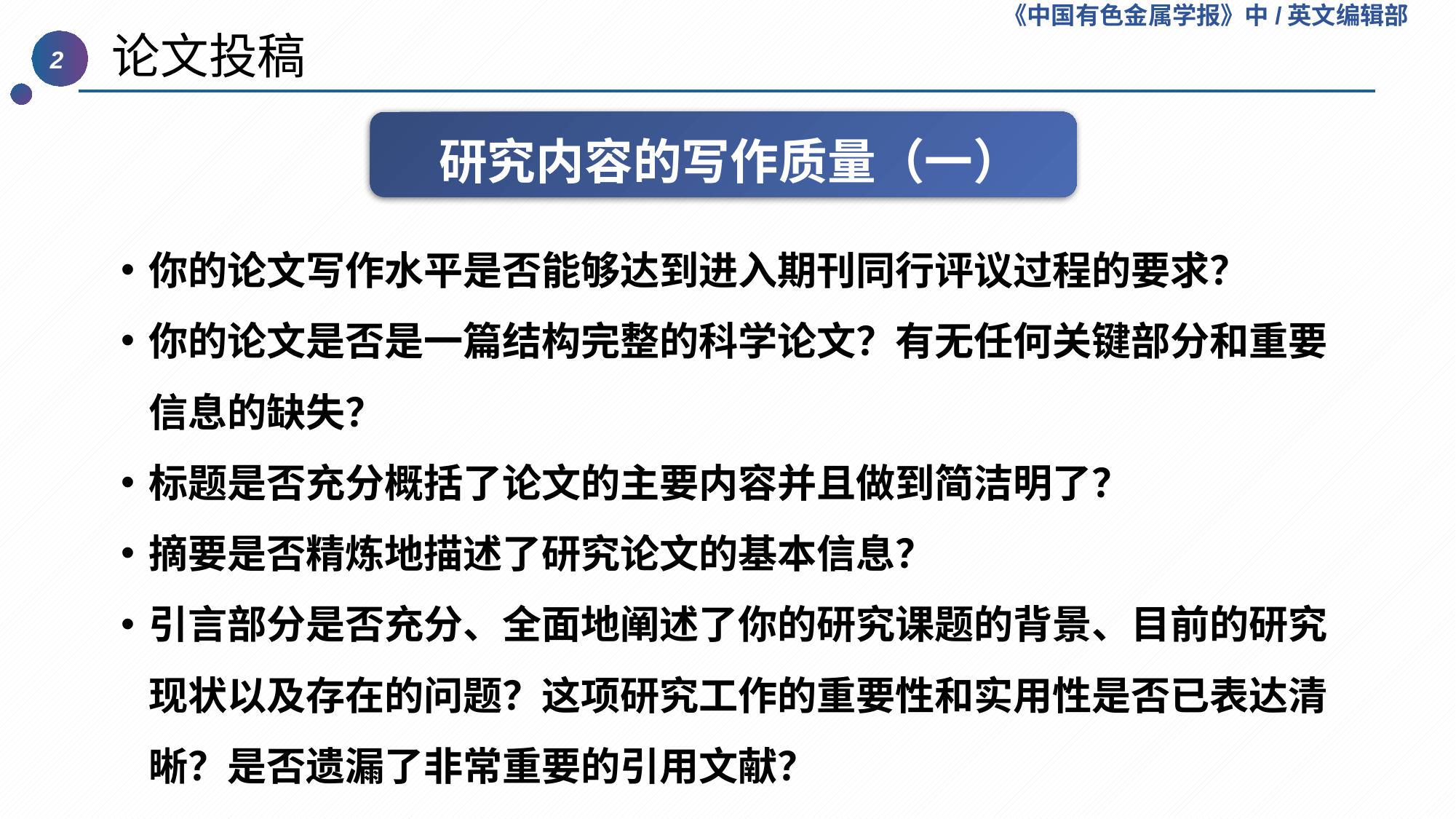

《中国有色金属学报》中/英文编辑部

      论文投稿

2

研究内容的写作质量（一）
你的论文写作水平是否能够达到进入期刊同行评议过程的要求？
你的论文是否是一篇结构完整的科学论文？有无任何关键部分和重要信息的缺失？
标题是否充分概括了论文的主要内容并且做到简洁明了？
摘要是否精炼地描述了研究论文的基本信息？
引言部分是否充分、全面地阐述了你的研究课题的背景、目前的研究现状以及存在的问题？这项研究工作的重要性和实用性是否已表达清晰？是否遗漏了非常重要的引用文献？